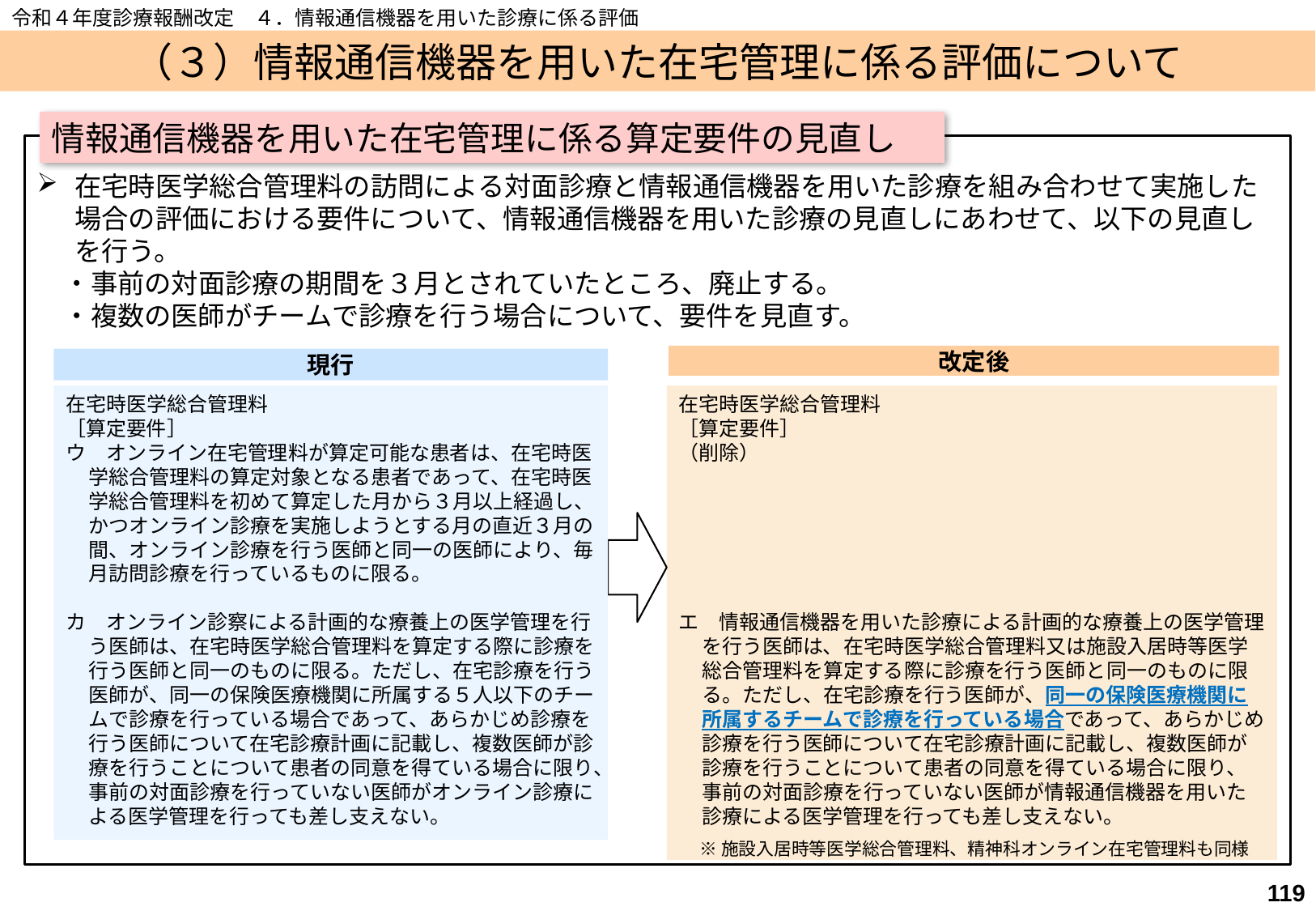

令和４年度診療報酬改定　４．情報通信機器を用いた診療に係る評価

（３）情報通信機器を用いた在宅管理に係る評価について
情報通信機器を用いた在宅管理に係る算定要件の見直し

在宅時医学総合管理料の訪問による対面診療と情報通信機器を用いた診療を組み合わせて実施した場合の評価における要件について、情報通信機器を用いた診療の見直しにあわせて、以下の見直しを行う。
　・事前の対面診療の期間を３月とされていたところ、廃止する。
　・複数の医師がチームで診療を行う場合について、要件を見直す。

改定後
現行
在宅時医学総合管理料
［算定要件］
ウ　オンライン在宅管理料が算定可能な患者は、在宅時医学総合管理料の算定対象となる患者であって、在宅時医学総合管理料を初めて算定した月から３月以上経過し、かつオンライン診療を実施しようとする月の直近３月の間、オンライン診療を行う医師と同一の医師により、毎月訪問診療を行っているものに限る。

カ　オンライン診察による計画的な療養上の医学管理を行う医師は、在宅時医学総合管理料を算定する際に診療を行う医師と同一のものに限る。ただし、在宅診療を行う医師が、同一の保険医療機関に所属する５人以下のチームで診療を行っている場合であって、あらかじめ診療を行う医師について在宅診療計画に記載し、複数医師が診療を行うことについて患者の同意を得ている場合に限り、事前の対面診療を行っていない医師がオンライン診療による医学管理を行っても差し支えない。
在宅時医学総合管理料
［算定要件］
（削除）

エ　情報通信機器を用いた診療による計画的な療養上の医学管理を行う医師は、在宅時医学総合管理料又は施設入居時等医学総合管理料を算定する際に診療を行う医師と同一のものに限る。ただし、在宅診療を行う医師が、同一の保険医療機関に所属するチームで診療を行っている場合であって、あらかじめ診療を行う医師について在宅診療計画に記載し、複数医師が診療を行うことについて患者の同意を得ている場合に限り、事前の対面診療を行っていない医師が情報通信機器を用いた診療による医学管理を行っても差し支えない。

※施設入居時等医学総合管理料、精神科オンライン在宅管理料も同様
119